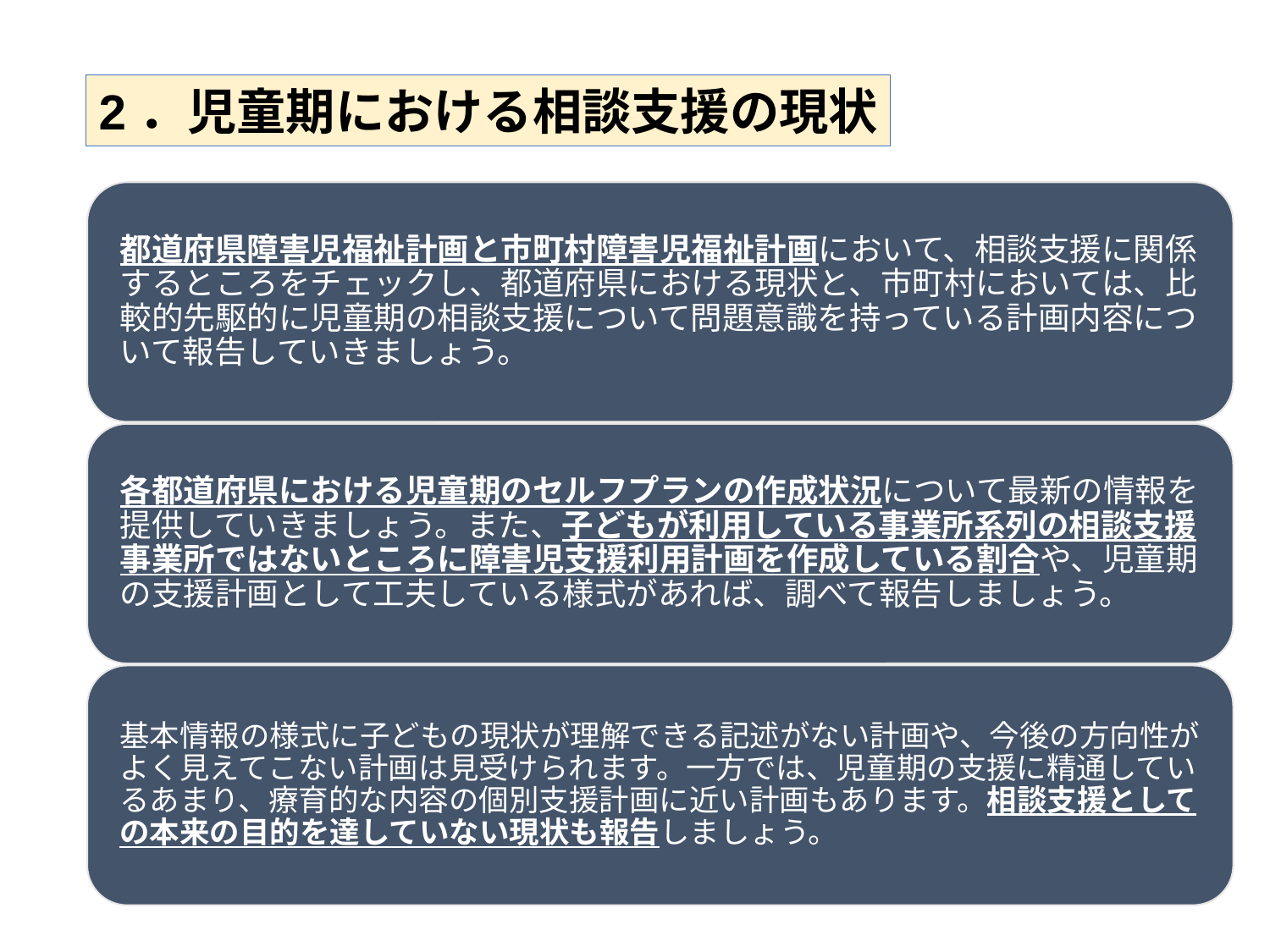

2．児童期における相談支援の現状
都道府県障害児福祉計画と市町村障害児福祉計画において、相談支援に関係するところをチェックし、都道府県における現状と、市町村においては、比較的先駆的に児童期の相談支援について問題意識を持っている計画内容について報告していきましょう。
各都道府県における児童期のセルフプランの作成状況について最新の情報を提供していきましょう。また、子どもが利用している事業所系列の相談支援事業所ではないところに障害児支援利用計画を作成している割合や、児童期の支援計画として工夫している様式があれば、調べて報告しましょう。
基本情報の様式に子どもの現状が理解できる記述がない計画や、今後の方向性がよく見えてこない計画は見受けられます。一方では、児童期の支援に精通しているあまり、療育的な内容の個別支援計画に近い計画もあります。相談支援としての本来の目的を達していない現状も報告しましょう。